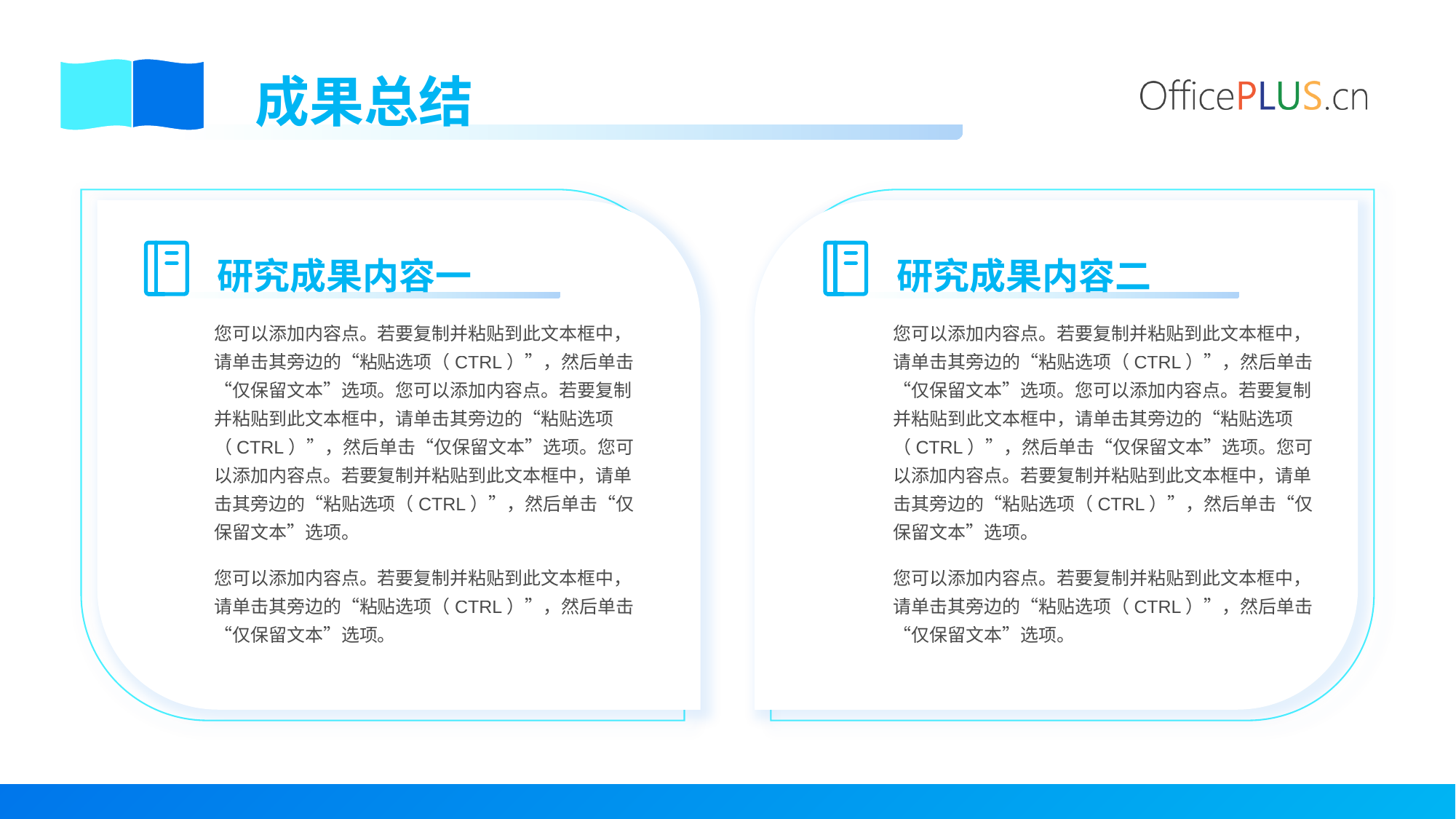

成果总结

研究成果内容一
研究成果内容二

您可以添加内容点。若要复制并粘贴到此文本框中，请单击其旁边的“粘贴选项（CTRL）”，然后单击“仅保留文本”选项。您可以添加内容点。若要复制并粘贴到此文本框中，请单击其旁边的“粘贴选项（CTRL）”，然后单击“仅保留文本”选项。您可以添加内容点。若要复制并粘贴到此文本框中，请单击其旁边的“粘贴选项（CTRL）”，然后单击“仅保留文本”选项。
您可以添加内容点。若要复制并粘贴到此文本框中，请单击其旁边的“粘贴选项（CTRL）”，然后单击“仅保留文本”选项。
您可以添加内容点。若要复制并粘贴到此文本框中，请单击其旁边的“粘贴选项（CTRL）”，然后单击“仅保留文本”选项。您可以添加内容点。若要复制并粘贴到此文本框中，请单击其旁边的“粘贴选项（CTRL）”，然后单击“仅保留文本”选项。您可以添加内容点。若要复制并粘贴到此文本框中，请单击其旁边的“粘贴选项（CTRL）”，然后单击“仅保留文本”选项。
您可以添加内容点。若要复制并粘贴到此文本框中，请单击其旁边的“粘贴选项（CTRL）”，然后单击“仅保留文本”选项。